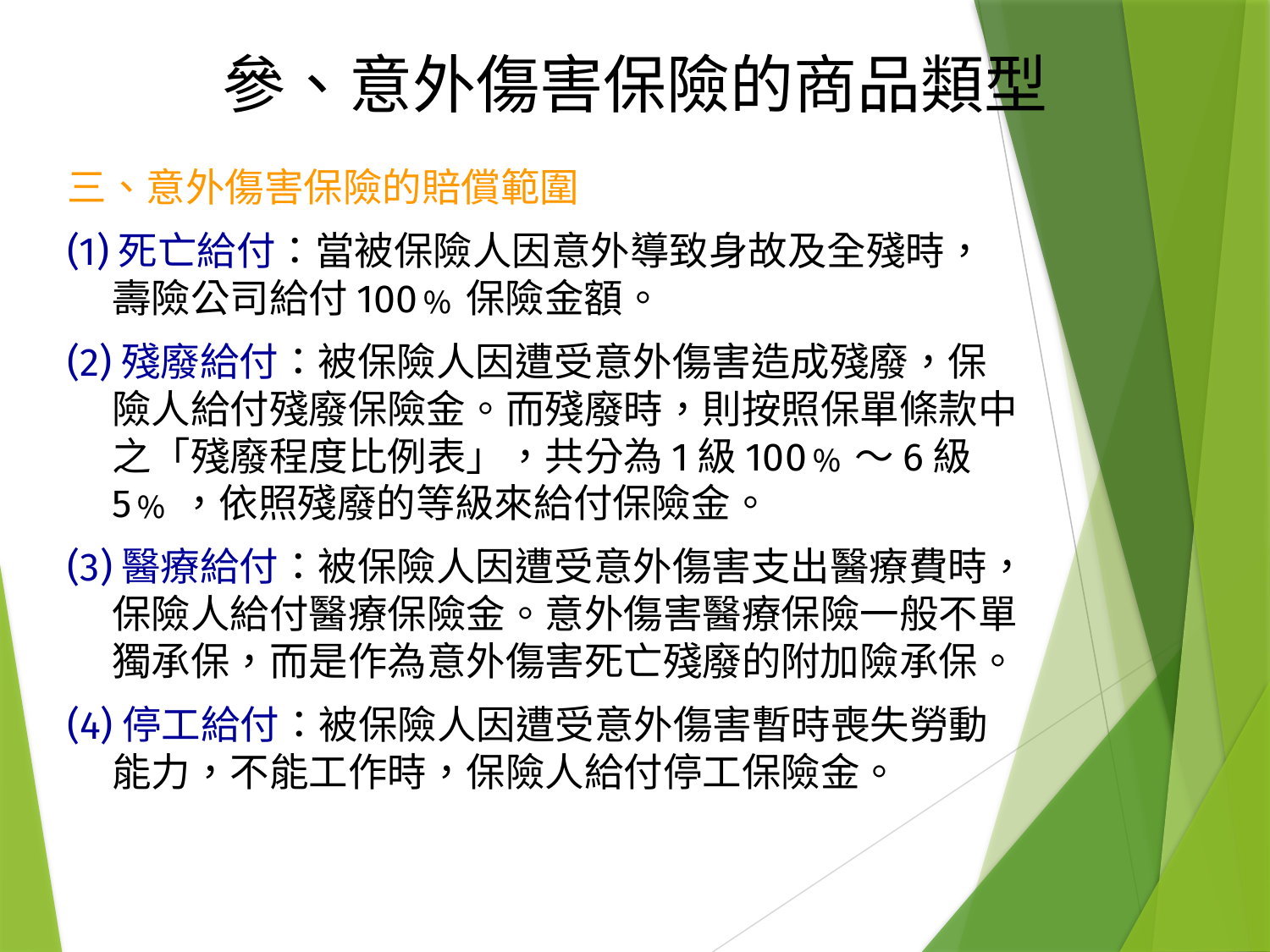

參、意外傷害保險的商品類型
三、意外傷害保險的賠償範圍
(1)死亡給付：當被保險人因意外導致身故及全殘時，壽險公司給付100﹪保險金額。
(2)殘廢給付：被保險人因遭受意外傷害造成殘廢，保險人給付殘廢保險金。而殘廢時，則按照保單條款中之「殘廢程度比例表」，共分為1級100﹪～6級5﹪，依照殘廢的等級來給付保險金。
(3)醫療給付：被保險人因遭受意外傷害支出醫療費時，保險人給付醫療保險金。意外傷害醫療保險一般不單獨承保，而是作為意外傷害死亡殘廢的附加險承保。
(4)停工給付：被保險人因遭受意外傷害暫時喪失勞動能力，不能工作時，保險人給付停工保險金。